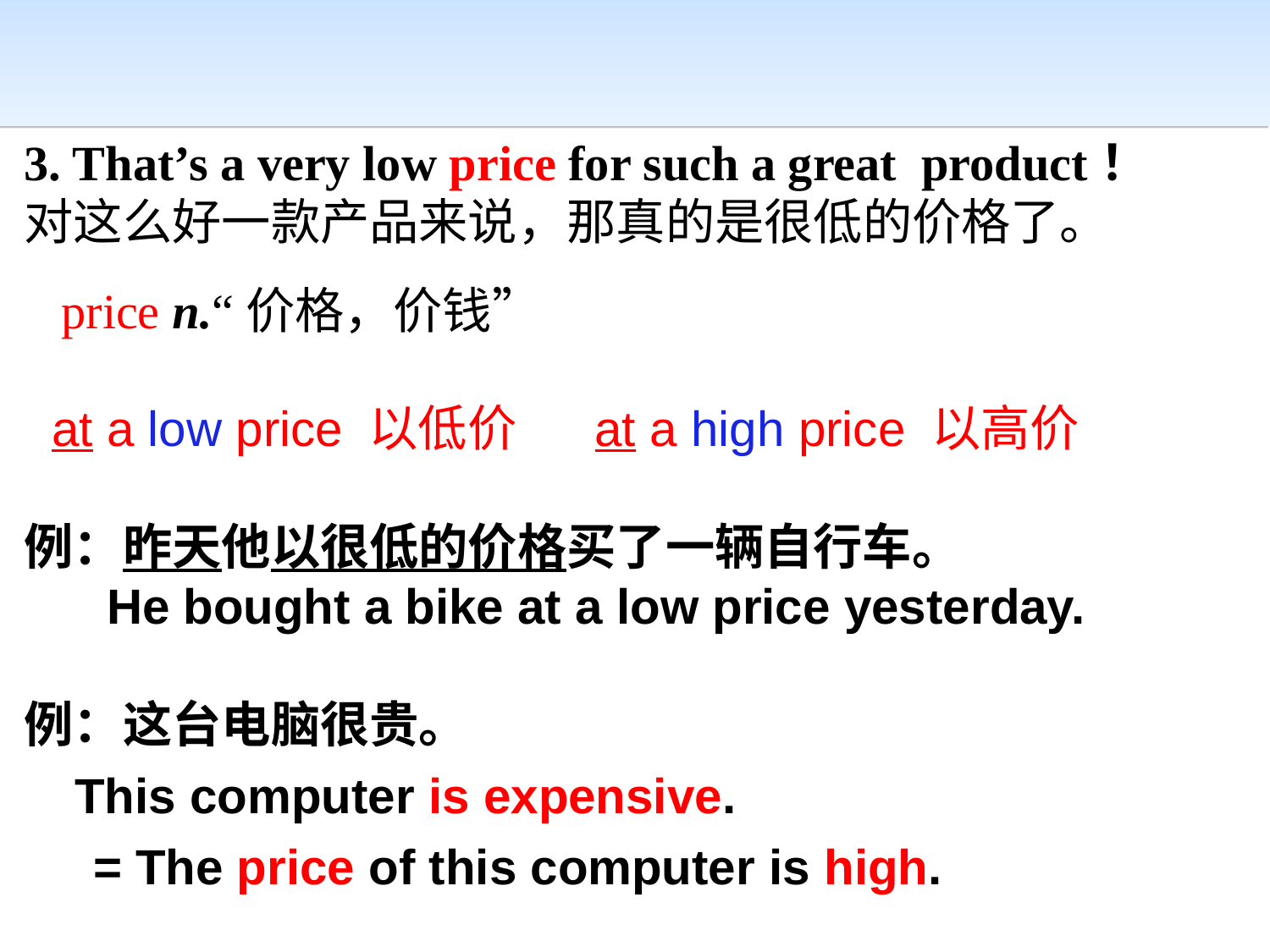

3. That’s a very low price for such a great  product！
对这么好一款产品来说，那真的是很低的价格了。
   price n.“价格，价钱”

  at a low price 以低价      at a high price 以高价

例：昨天他以很低的价格买了一辆自行车。
      He bought a bike at a low price yesterday.

例：这台电脑很贵。
    This computer is expensive.
     = The price of this computer is high.